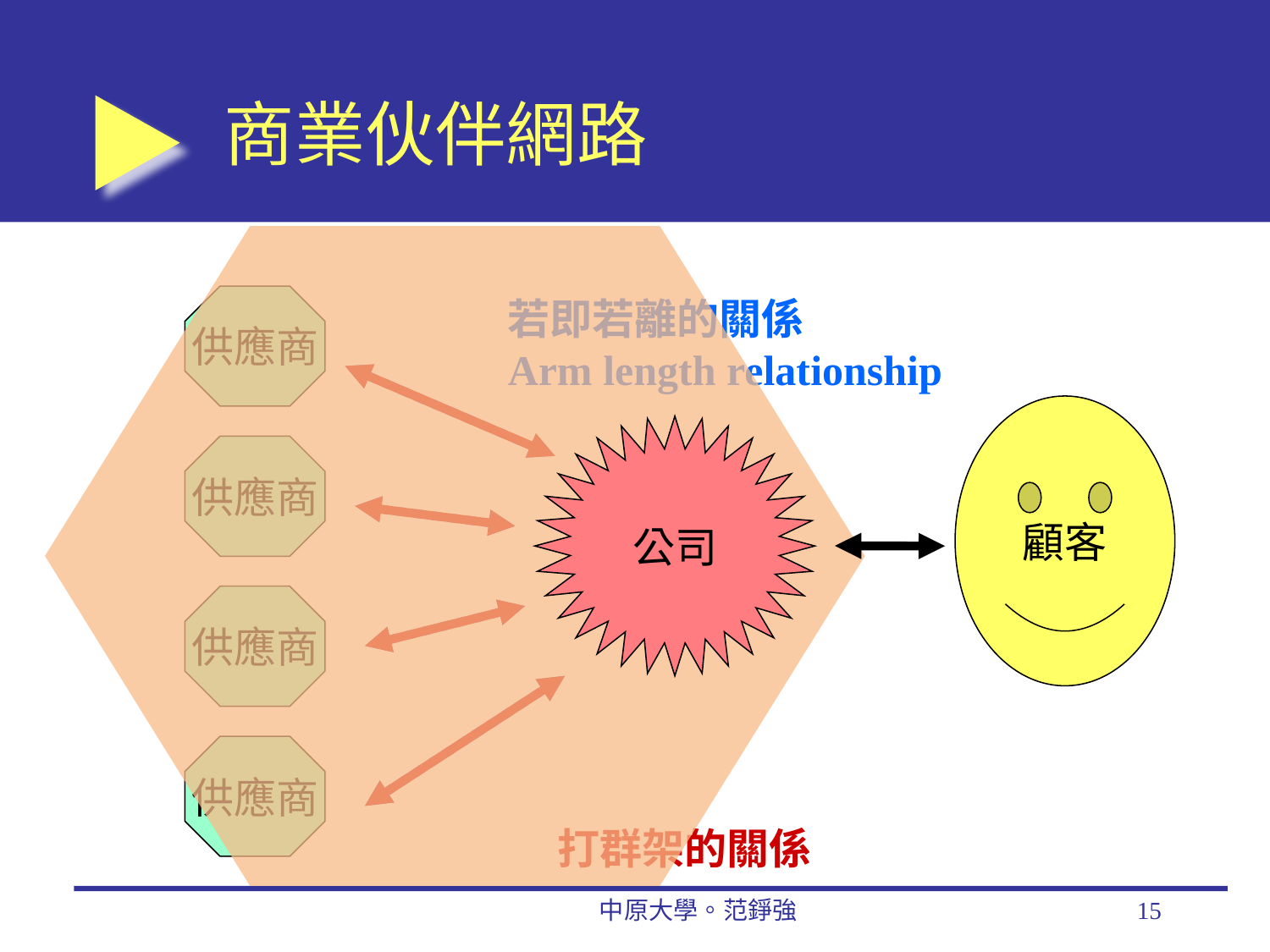

# 商業伙伴網路

供應商
若即若離的關係
Arm length relationship

打群架的關係
顧客
公司
供應商

供應商
供應商
中原大學。范錚強
15